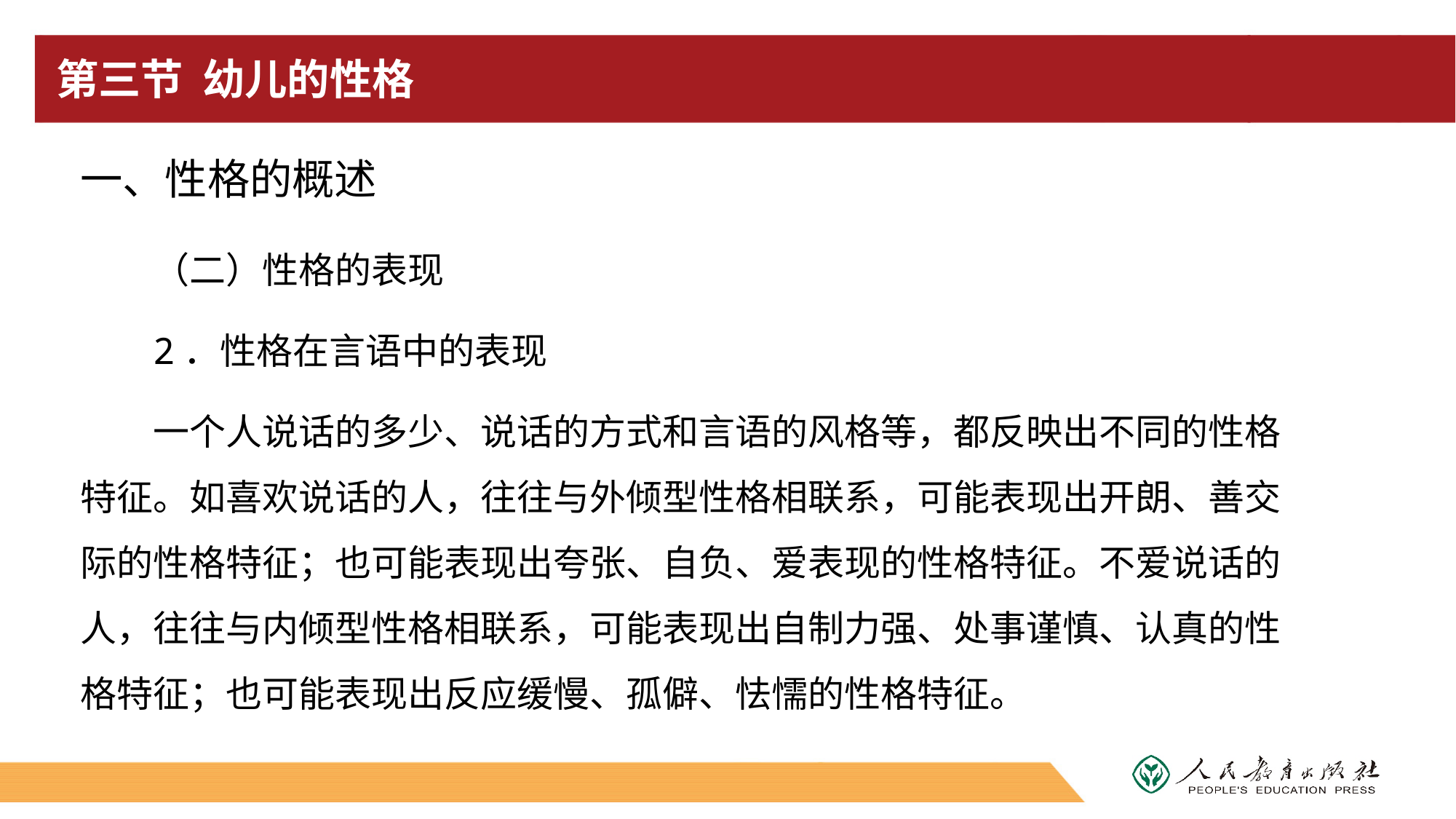

# 第三节  幼儿的性格
一、性格的概述
（二）性格的表现
2．性格在言语中的表现
一个人说话的多少、说话的方式和言语的风格等，都反映出不同的性格特征。如喜欢说话的人，往往与外倾型性格相联系，可能表现出开朗、善交际的性格特征；也可能表现出夸张、自负、爱表现的性格特征。不爱说话的人，往往与内倾型性格相联系，可能表现出自制力强、处事谨慎、认真的性格特征；也可能表现出反应缓慢、孤僻、怯懦的性格特征。